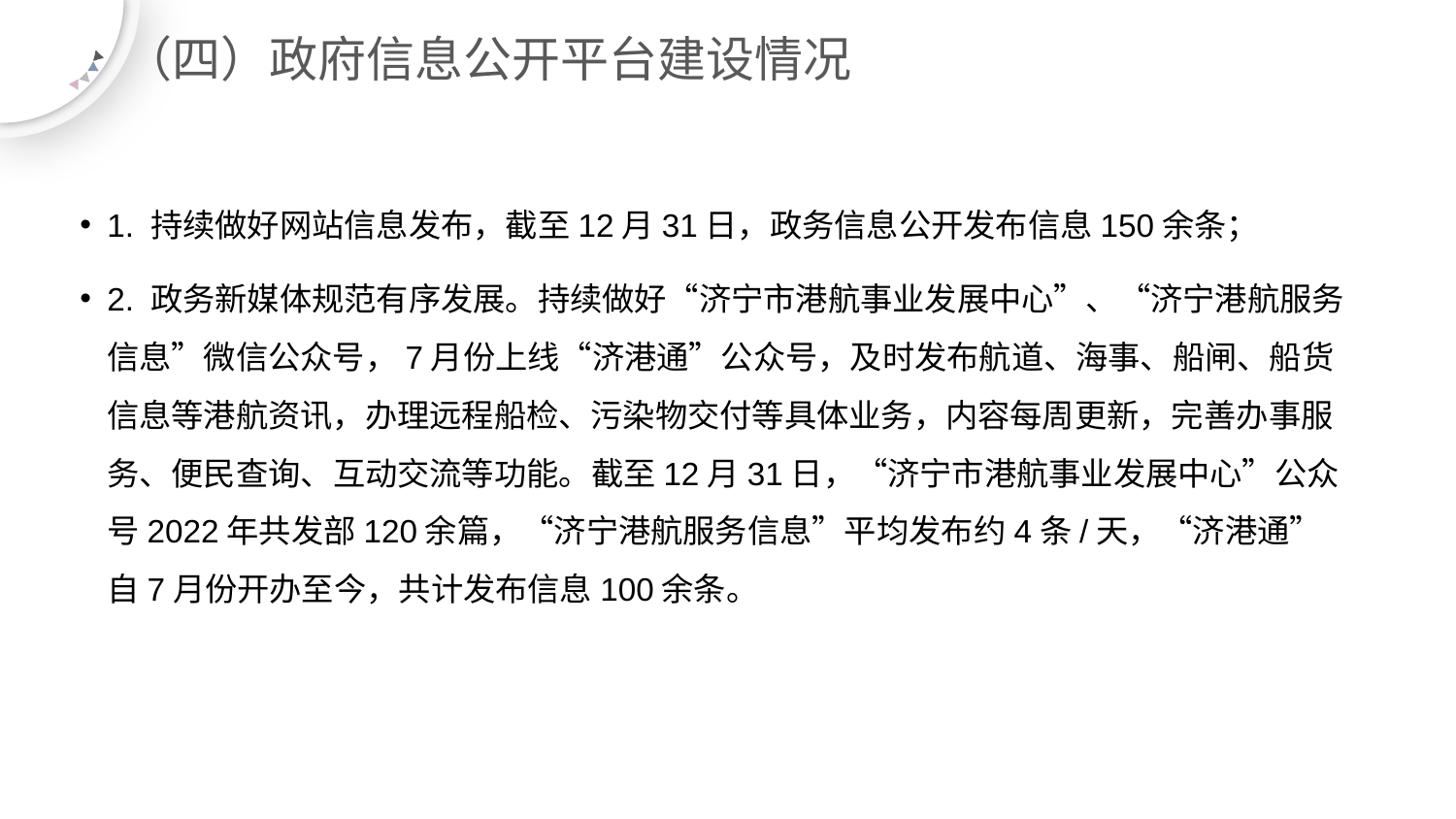

# （四）政府信息公开平台建设情况
1. 持续做好网站信息发布，截至12月31日，政务信息公开发布信息150余条；
2. 政务新媒体规范有序发展。持续做好“济宁市港航事业发展中心”、“济宁港航服务信息”微信公众号，7月份上线“济港通”公众号，及时发布航道、海事、船闸、船货信息等港航资讯，办理远程船检、污染物交付等具体业务，内容每周更新，完善办事服务、便民查询、互动交流等功能。截至12月31日，“济宁市港航事业发展中心”公众号2022年共发部120余篇，“济宁港航服务信息”平均发布约4条/天，“济港通”自7月份开办至今，共计发布信息100余条。